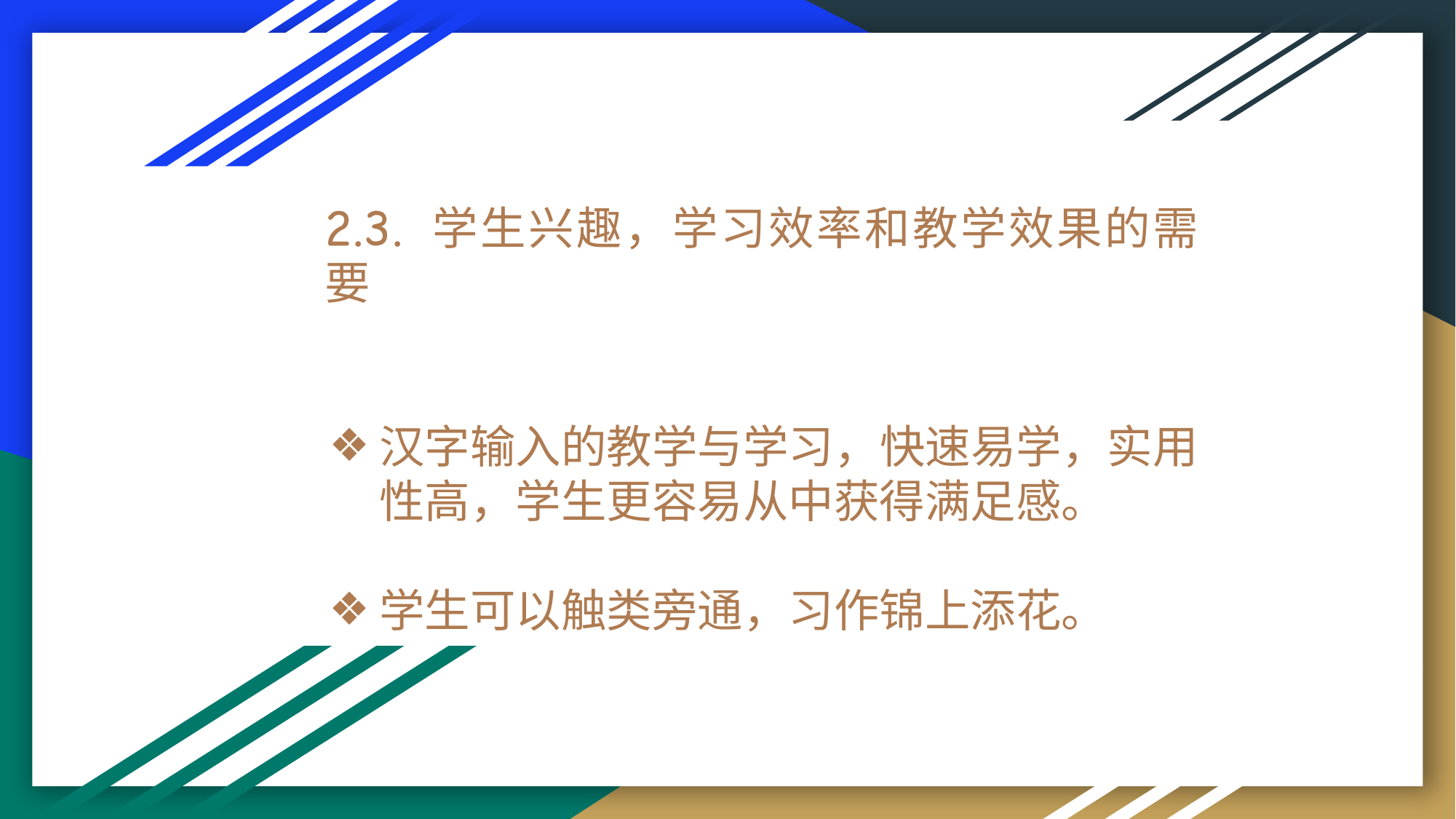

2.3. 学生兴趣，学习效率和教学效果的需要

汉字输入的教学与学习，快速易学，实用性高，学生更容易从中获得满足感。

学生可以触类旁通，习作锦上添花。